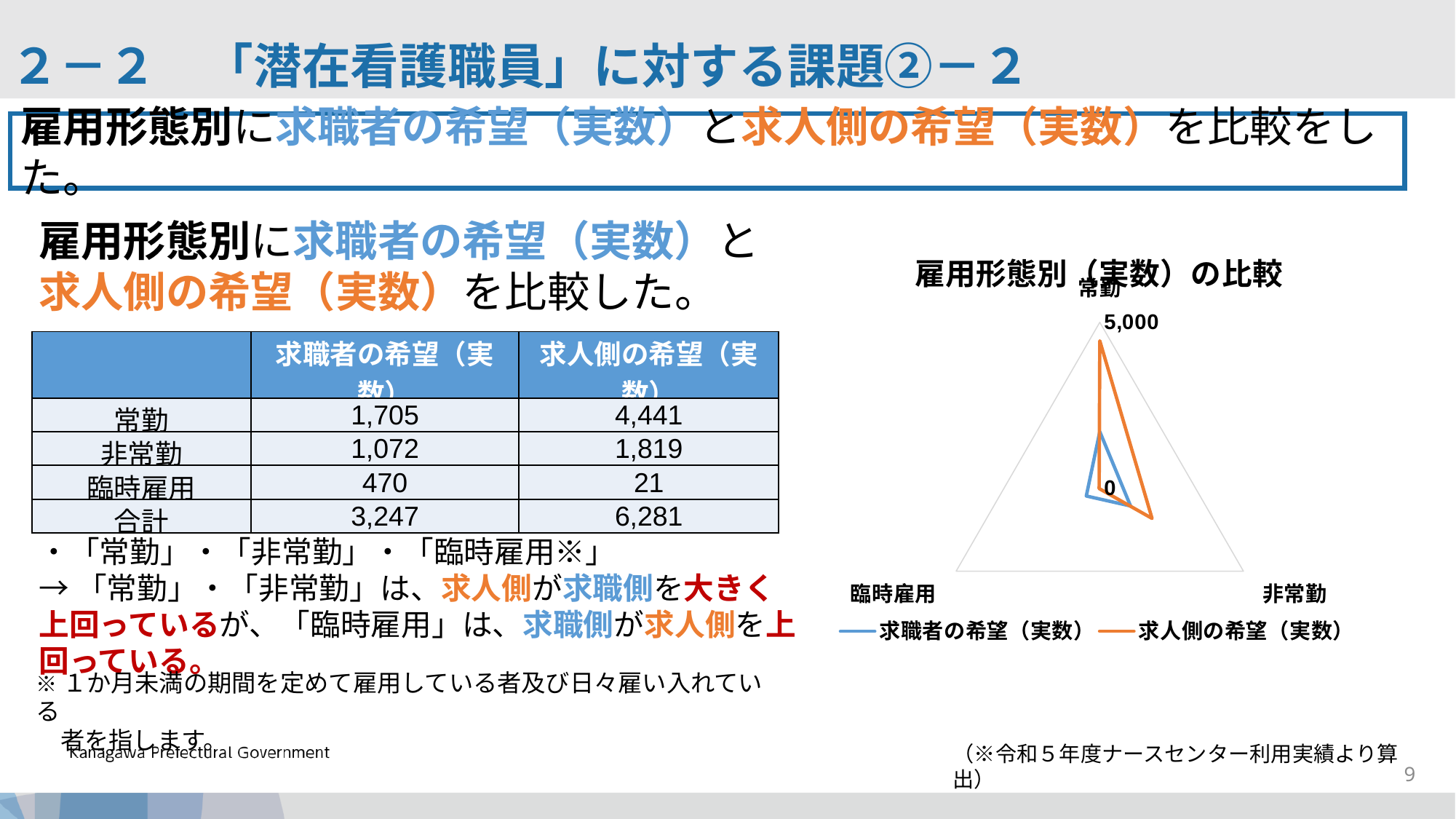

２－２　「潜在看護職員」に対する課題②－２
雇用形態別に求職者の希望（実数）と求人側の希望（実数）を比較をした。
雇用形態別に求職者の希望（実数）と
求人側の希望（実数）を比較した。

### Chart: 雇用形態別（実数）の比較

| Category | 求職者の希望（実数） | 求人側の希望（実数） |
|---|---|---|
| 常勤 | 1705.0 | 4441.0 |
| 非常勤 | 1072.0 | 1819.0 |
| 臨時雇用 | 470.0 | 21.0 |
|  | 求職者の希望（実数） | 求人側の希望（実数） |
| --- | --- | --- |
| 常勤 | 1,705 | 4,441 |
| 非常勤 | 1,072 | 1,819 |
| 臨時雇用 | 470 | 21 |
| 合計 | 3,247 | 6,281 |
・「常勤」・「非常勤」・「臨時雇用※」
→「常勤」・「非常勤」は、求人側が求職側を大きく上回っているが、「臨時雇用」は、求職側が求人側を上回っている。
※１か月未満の期間を定めて雇用している者及び日々雇い入れている
　者を指します。
（※令和５年度ナースセンター利用実績より算出）
9